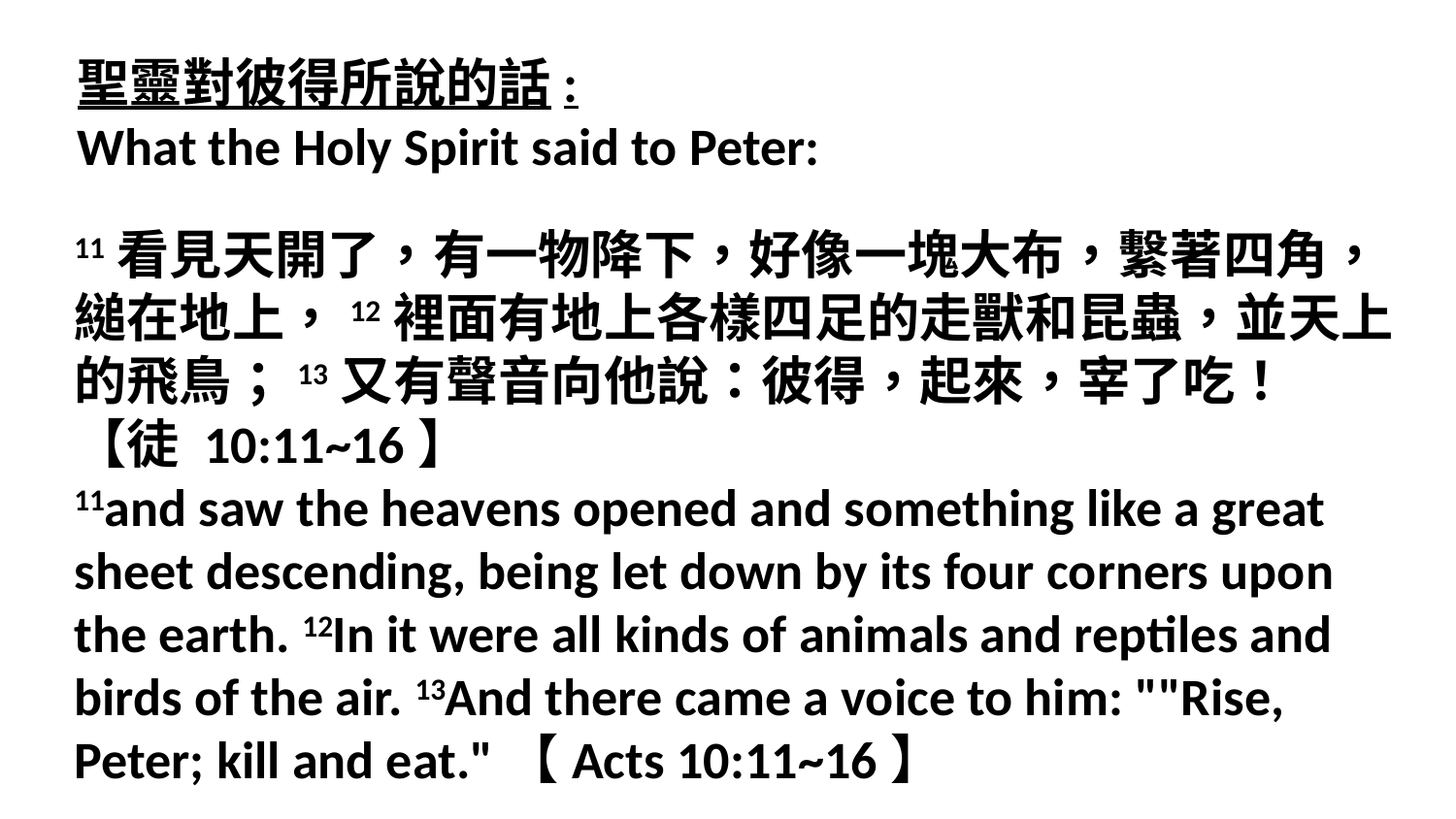

聖靈對彼得所說的話:
What the Holy Spirit said to Peter:
11看見天開了，有一物降下，好像一塊大布，繫著四角，縋在地上，12裡面有地上各樣四足的走獸和昆蟲，並天上的飛鳥；13又有聲音向他說：彼得，起來，宰了吃！
【徒 10:11~16】
11and saw the heavens opened and something like a great sheet descending, being let down by its four corners upon the earth. 12In it were all kinds of animals and reptiles and birds of the air. 13And there came a voice to him: ""Rise, Peter; kill and eat."【Acts 10:11~16】